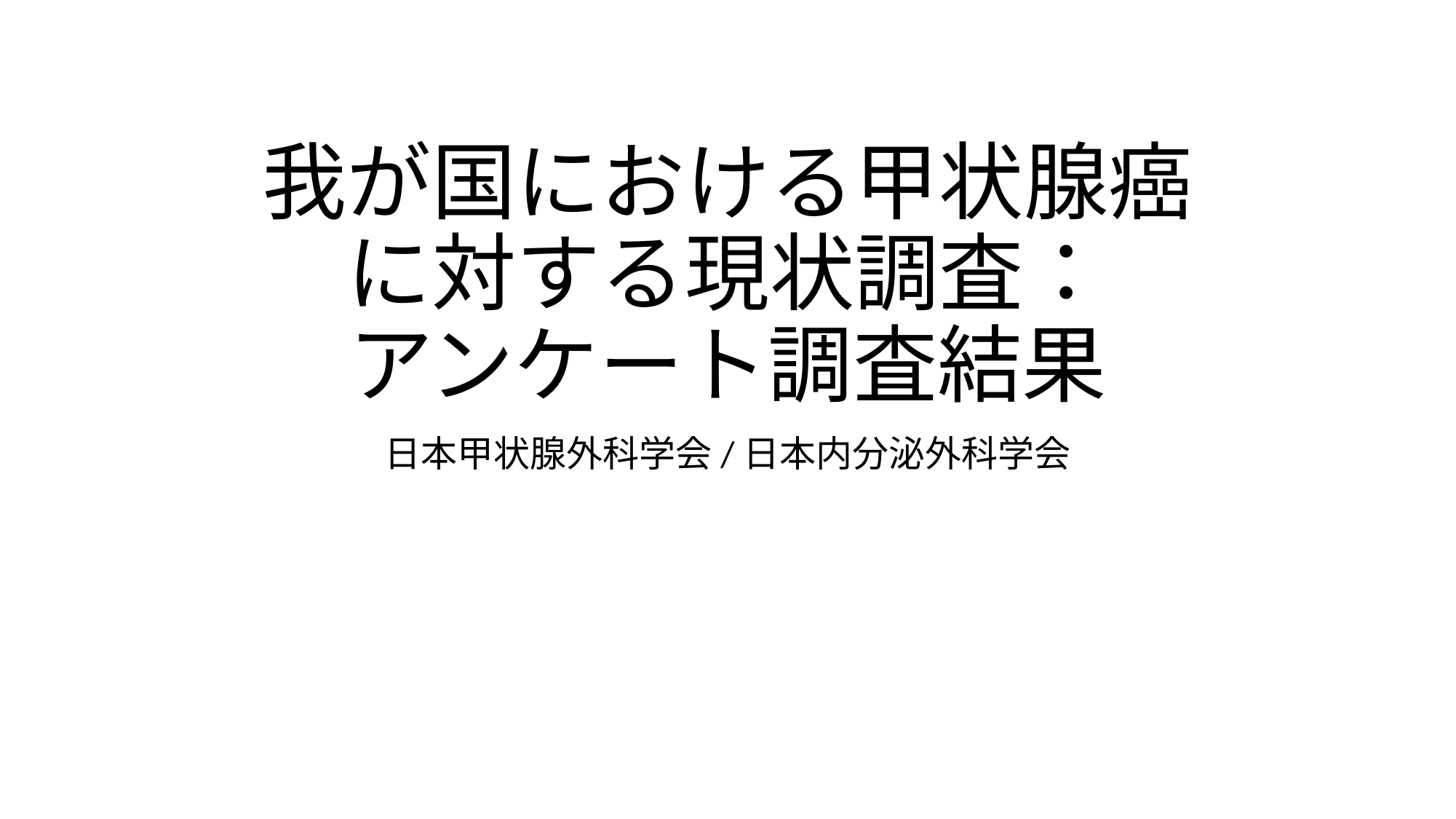

# 我が国における甲状腺癌 に対する現状調査： アンケート調査結果
日本甲状腺外科学会/日本内分泌外科学会